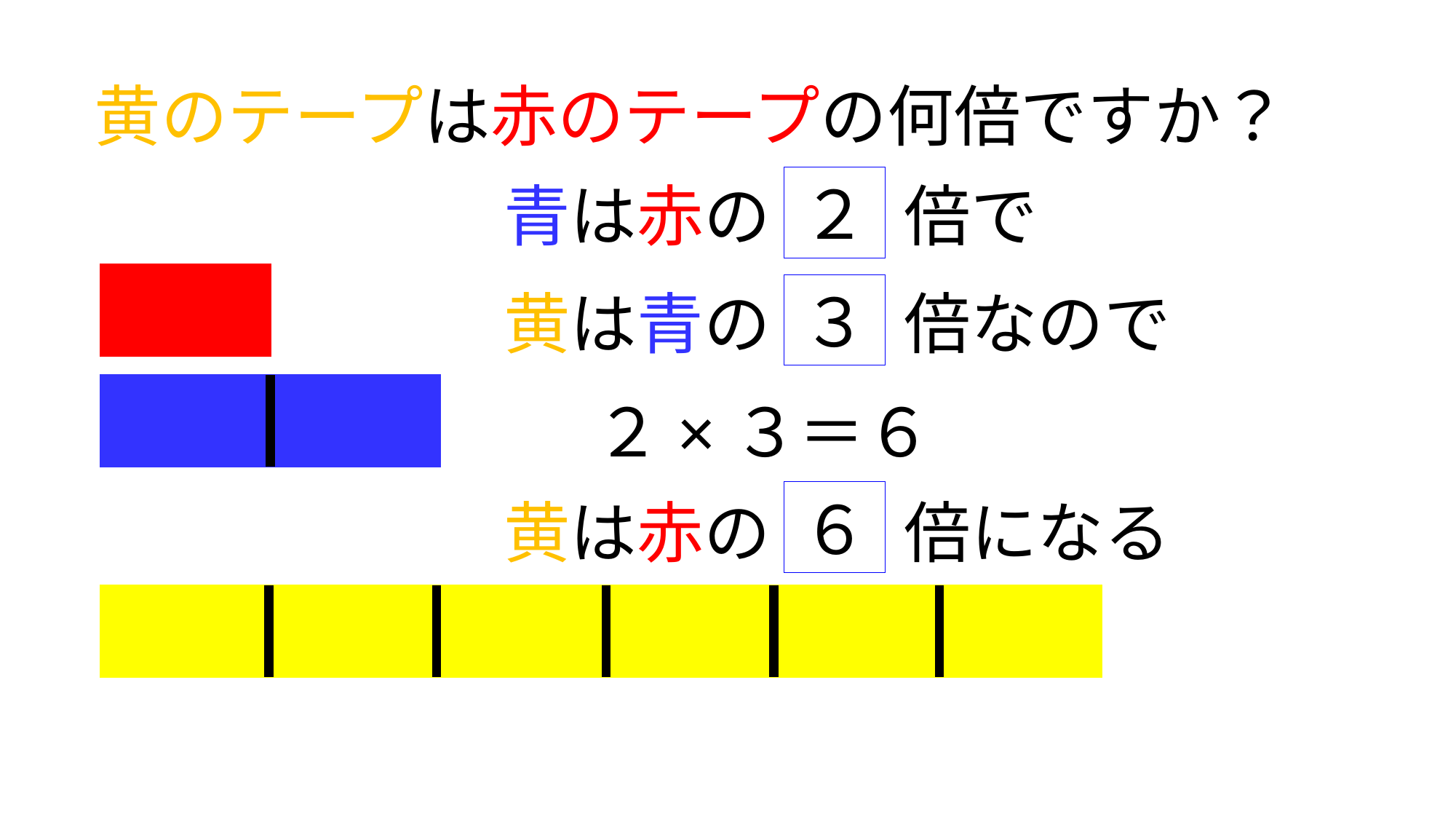

黄のテープは赤のテープの何倍ですか？
２
青は赤の　　倍で

３
黄は青の　　倍なので

２×３＝６
６
黄は赤の　　倍になる